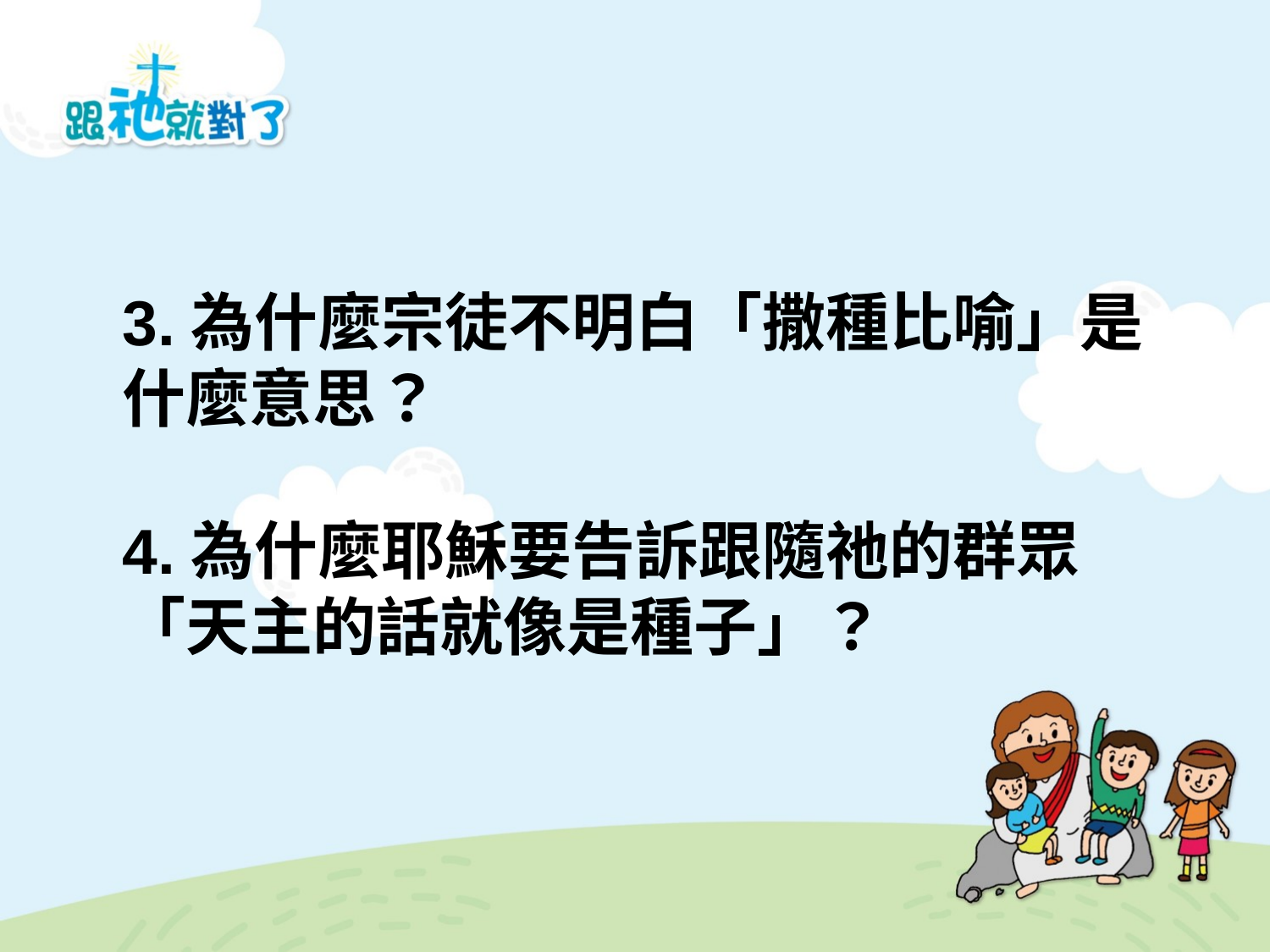

3.為什麼宗徒不明白「撒種比喻」是什麼意思？

4.為什麼耶穌要告訴跟隨祂的群眾「天主的話就像是種子」？